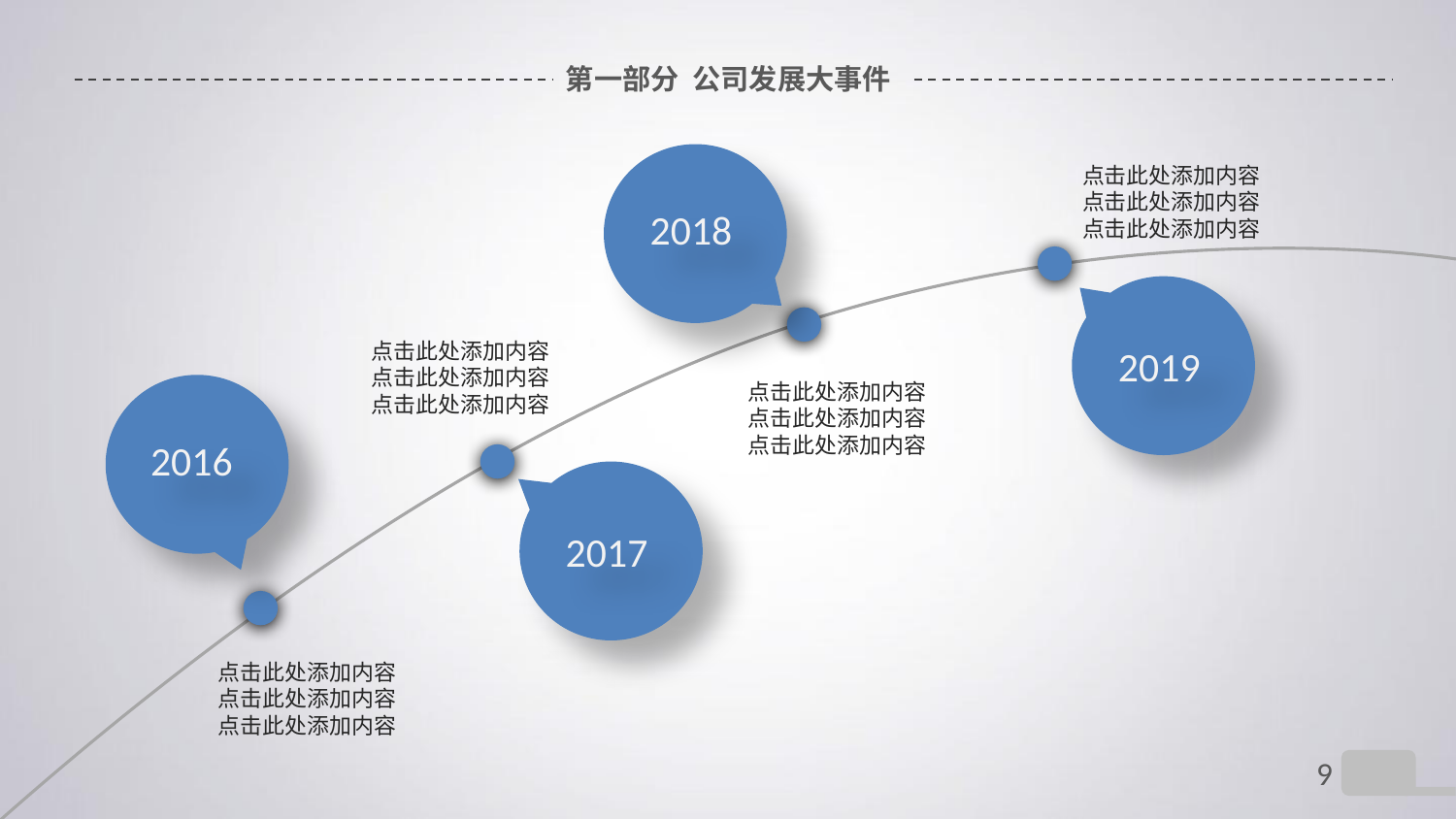

# 第一部分  公司发展大事件

2018
点击此处添加内容
点击此处添加内容
点击此处添加内容

2019

点击此处添加内容
点击此处添加内容
点击此处添加内容
点击此处添加内容
点击此处添加内容
点击此处添加内容

2016

2017

点击此处添加内容
点击此处添加内容
点击此处添加内容